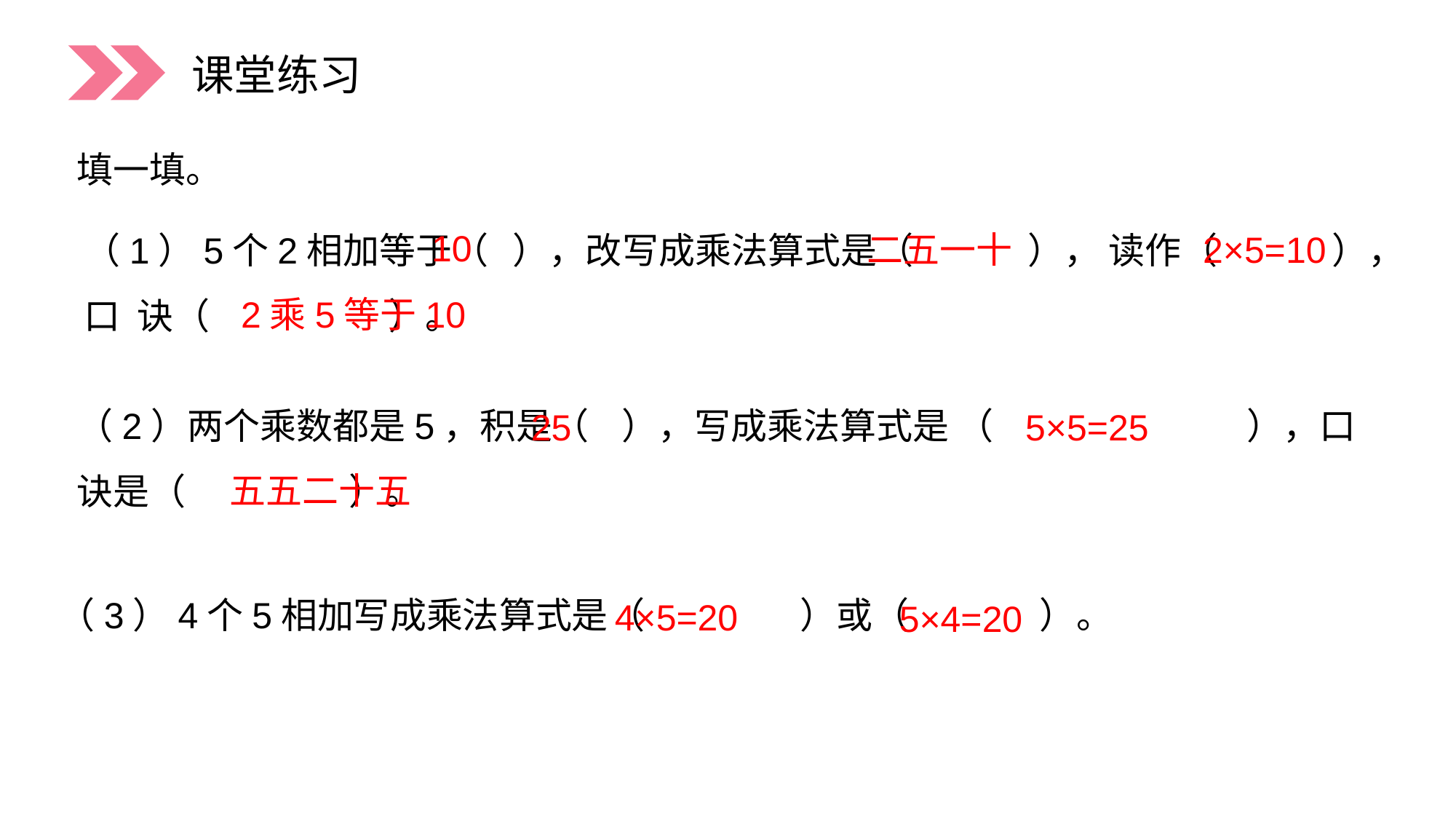

课堂练习
填一填。
10
二五一十
2×5=10
（1）5个2相加等于（   ），改写成乘法算式是（              ）， 读作（              ），口  诀（                      ）。
（2）两个乘数都是5，积是（    ），写成乘法算式是 （                               ），口诀是（                    ）。
（3）4个5相加写成乘法算式是（                   ）或（                ）。
2乘5等于10
25
5×5=25
五五二十五
4×5=20
5×4=20